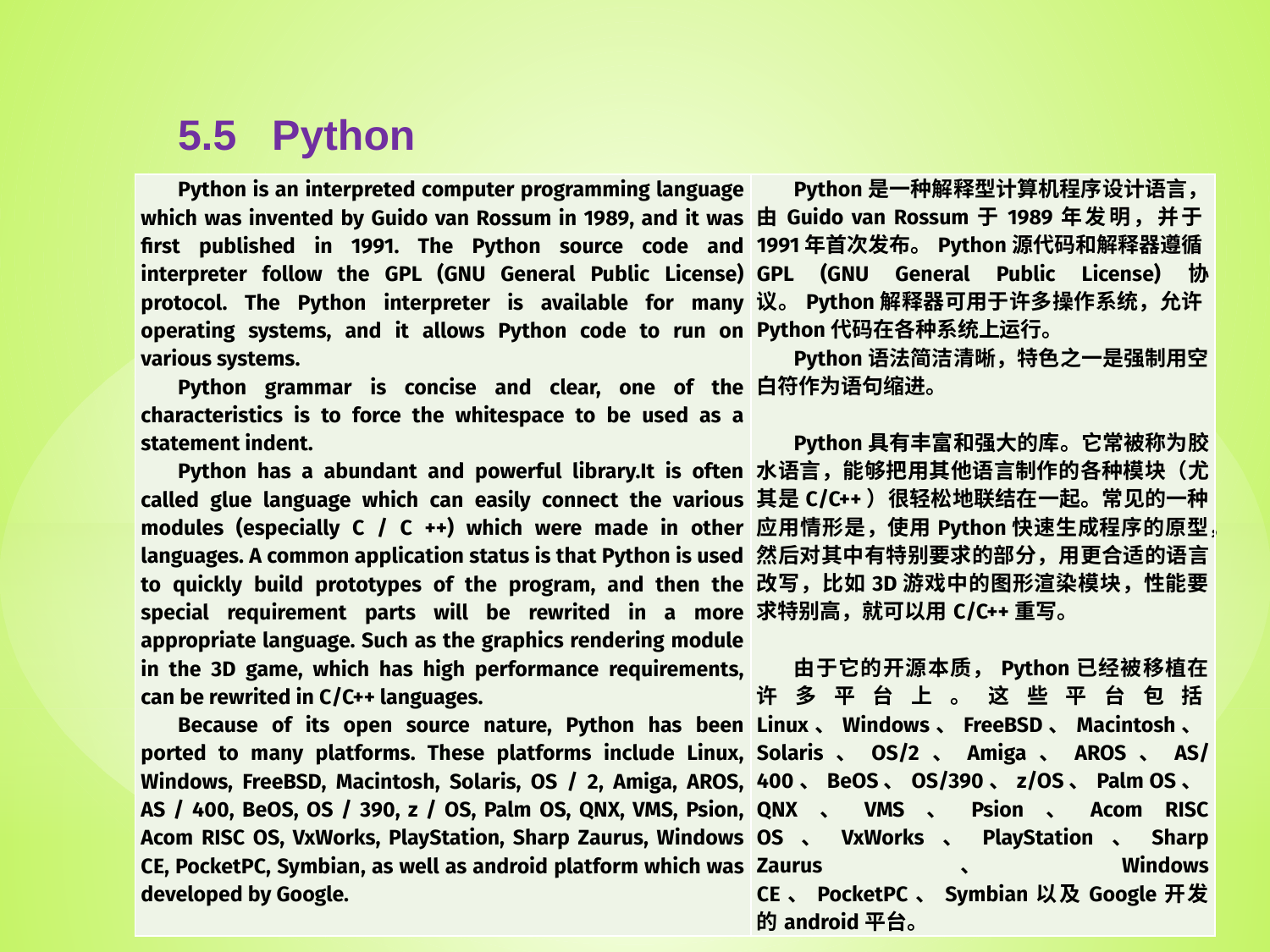

5.5   Python

| Python is an interpreted computer programming language which was invented by Guido van Rossum in 1989, and it was first published in 1991. The Python source code and interpreter follow the GPL (GNU General Public License) protocol. The Python interpreter is available for many operating systems, and it allows Python code to run on various systems. Python grammar is concise and clear, one of the characteristics is to force the whitespace to be used as a statement indent. Python has a abundant and powerful library.It is often called glue language which can easily connect the various modules (especially C / C ++) which were made in other languages. A common application status is that Python is used to quickly build prototypes of the program, and then the special requirement parts will be rewrited in a more appropriate language. Such as the graphics rendering module in the 3D game, which has high performance requirements, can be rewrited in C/C++ languages. Because of its open source nature, Python has been ported to many platforms. These platforms include Linux, Windows, FreeBSD, Macintosh, Solaris, OS / 2, Amiga, AROS, AS / 400, BeOS, OS / 390, z / OS, Palm OS, QNX, VMS, Psion, Acom RISC OS, VxWorks, PlayStation, Sharp Zaurus, Windows CE, PocketPC, Symbian, as well as android platform which was developed by Google. | Python是一种解释型计算机程序设计语言，由Guido van Rossum于1989年发明，并于1991年首次发布。Python源代码和解释器遵循GPL (GNU General Public License)协议。Python解释器可用于许多操作系统，允许Python代码在各种系统上运行。 Python语法简洁清晰，特色之一是强制用空白符作为语句缩进。   Python具有丰富和强大的库。它常被称为胶水语言，能够把用其他语言制作的各种模块（尤其是C/C++）很轻松地联结在一起。常见的一种应用情形是，使用Python快速生成程序的原型，然后对其中有特别要求的部分，用更合适的语言改写，比如3D游戏中的图形渲染模块，性能要求特别高，就可以用C/C++重写。   由于它的开源本质，Python已经被移植在许多平台上。这些平台包括Linux、Windows、FreeBSD、Macintosh、Solaris、OS/2、Amiga、AROS、AS/400、BeOS、OS/390、z/OS、Palm OS、QNX、VMS、Psion、Acom RISC OS、VxWorks、PlayStation、Sharp Zaurus、Windows CE、PocketPC、Symbian以及Google开发的android平台。 |
| --- | --- |